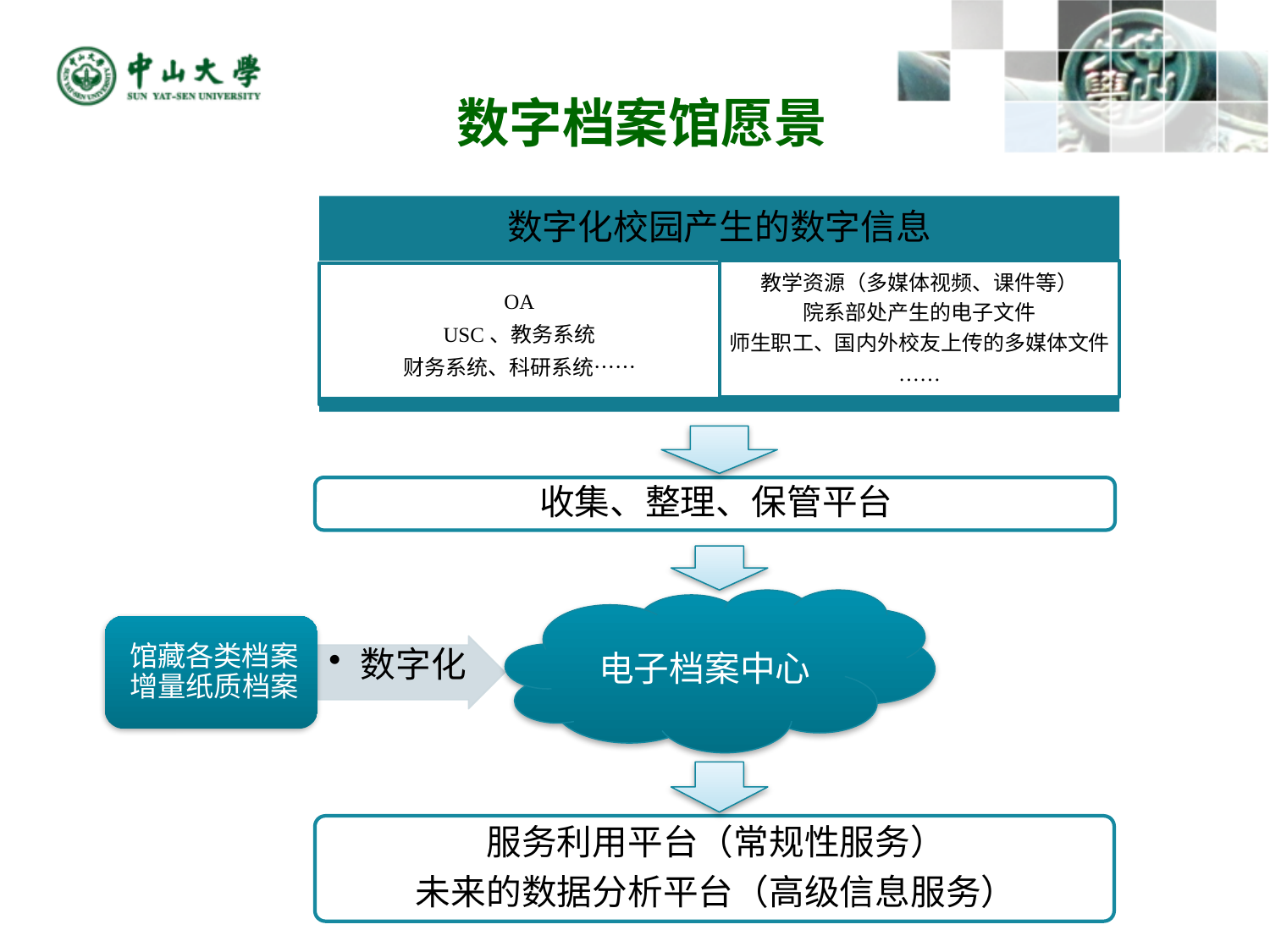

数字档案馆愿景
数字化校园产生的数字信息
OA
USC、教务系统
财务系统、科研系统……
教学资源（多媒体视频、课件等）
院系部处产生的电子文件
师生职工、国内外校友上传的多媒体文件
……

收集、整理、保管平台

电子档案中心
数字化
馆藏各类档案
增量纸质档案

服务利用平台（常规性服务）
未来的数据分析平台（高级信息服务）
21